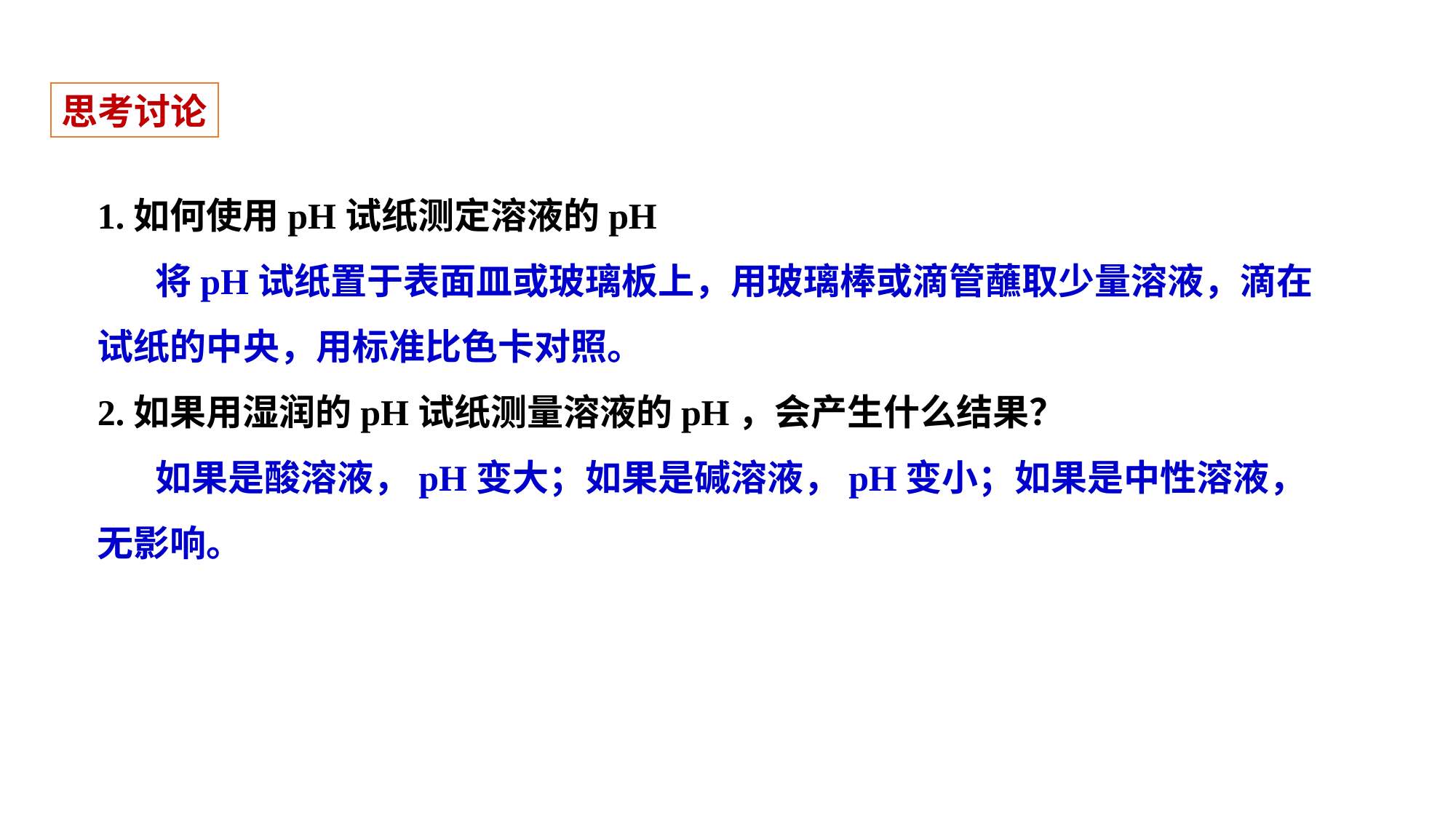

思考讨论
1.如何使用pH试纸测定溶液的pH
      将pH试纸置于表面皿或玻璃板上，用玻璃棒或滴管蘸取少量溶液，滴在试纸的中央，用标准比色卡对照。
2.如果用湿润的pH试纸测量溶液的pH，会产生什么结果？
      如果是酸溶液，pH变大；如果是碱溶液，pH变小；如果是中性溶液，无影响。